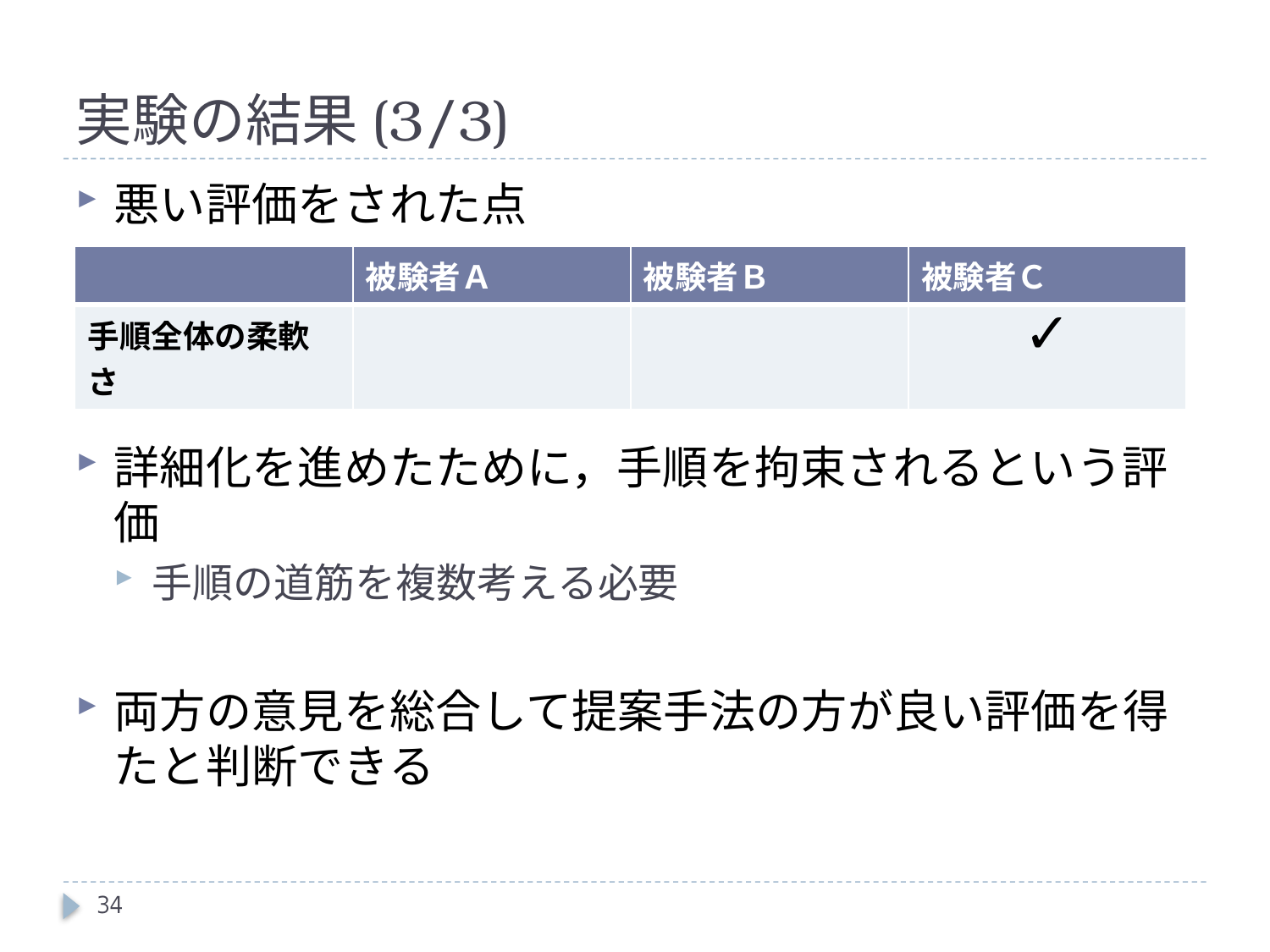

# 実験の結果(3/3)
悪い評価をされた点

詳細化を進めたために，手順を拘束されるという評価
手順の道筋を複数考える必要

両方の意見を総合して提案手法の方が良い評価を得たと判断できる

|  | 被験者Ａ | 被験者Ｂ | 被験者Ｃ |
| --- | --- | --- | --- |
| 手順全体の柔軟さ |  |  | ✓ |
34